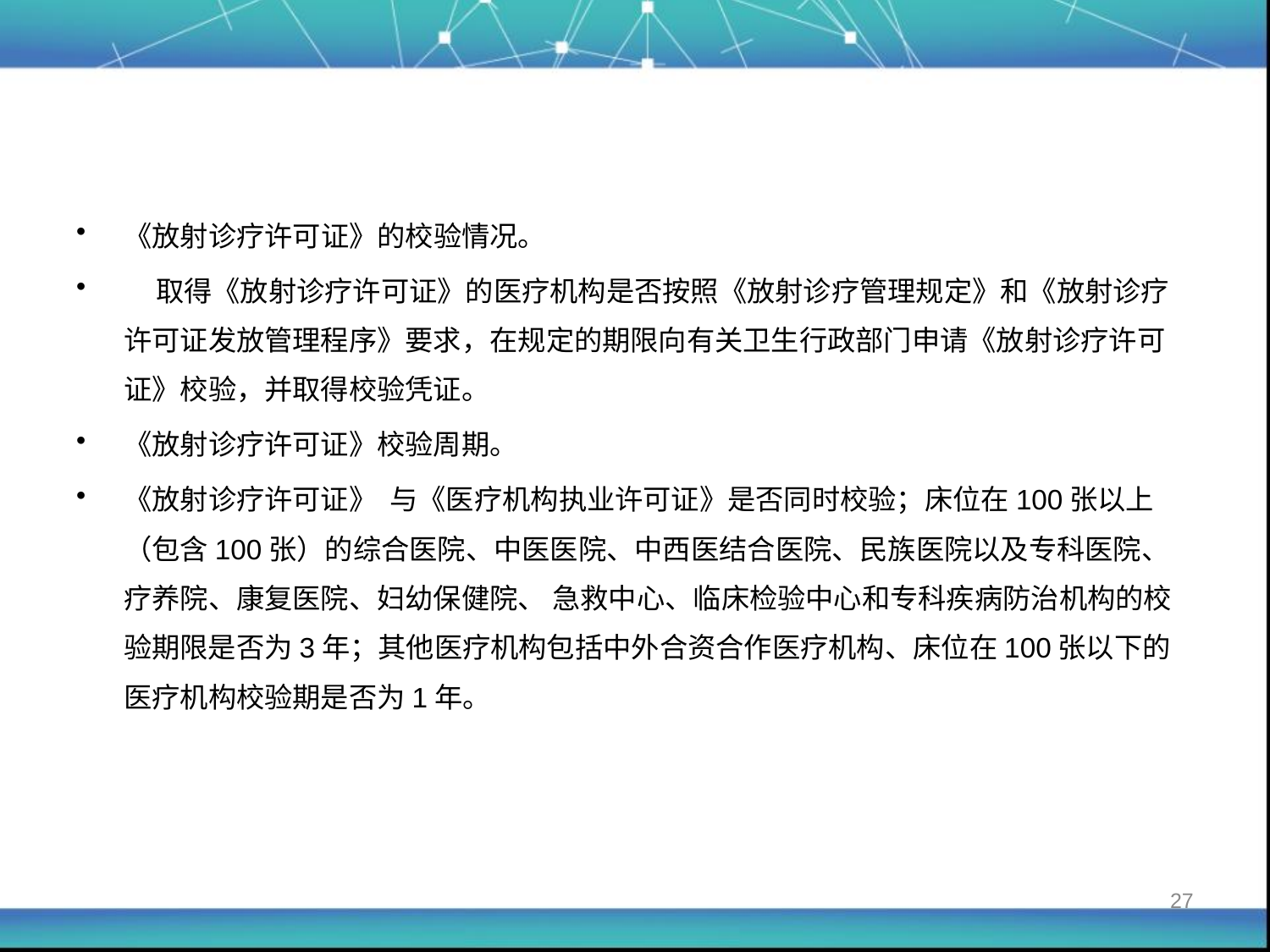

#
《放射诊疗许可证》的校验情况。
    取得《放射诊疗许可证》的医疗机构是否按照《放射诊疗管理规定》和《放射诊疗许可证发放管理程序》要求，在规定的期限向有关卫生行政部门申请《放射诊疗许可证》校验，并取得校验凭证。
《放射诊疗许可证》校验周期。
《放射诊疗许可证》  与《医疗机构执业许可证》是否同时校验；床位在100张以上（包含100张）的综合医院、中医医院、中西医结合医院、民族医院以及专科医院、疗养院、康复医院、妇幼保健院、 急救中心、临床检验中心和专科疾病防治机构的校验期限是否为3年；其他医疗机构包括中外合资合作医疗机构、床位在100张以下的医疗机构校验期是否为1年。
27